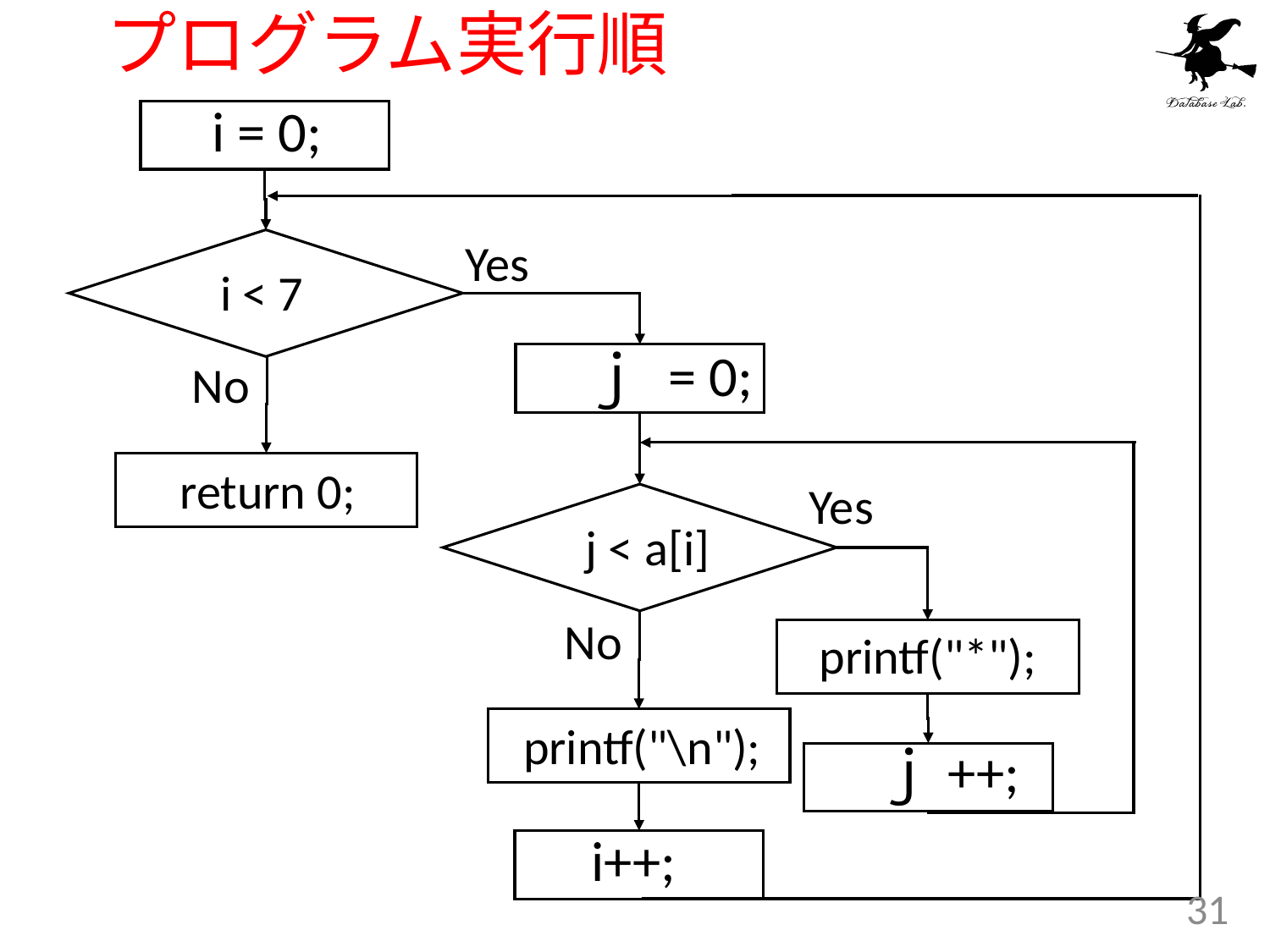

# プログラム実行順

i = 0;
Yes

i < 7

ｊ = 0;
No

return 0;
Yes

j < a[i]
No
printf("*");

printf("\n");

ｊ++;

i++;
31